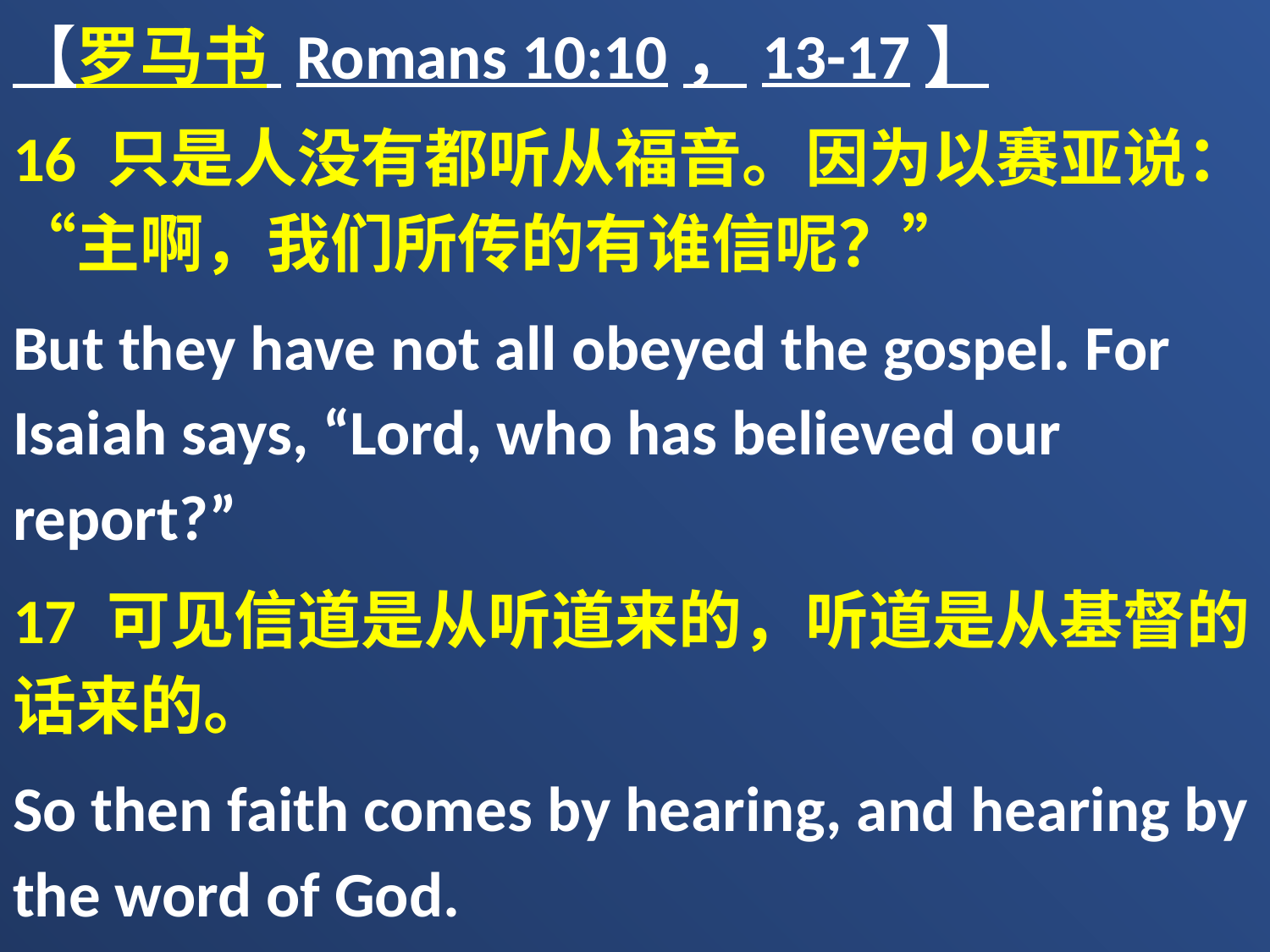

【罗马书 Romans 10:10，13-17】
16 只是人没有都听从福音。因为以赛亚说：“主啊，我们所传的有谁信呢？”
But they have not all obeyed the gospel. For Isaiah says, “Lord, who has believed our report?”
17 可见信道是从听道来的，听道是从基督的话来的。
So then faith comes by hearing, and hearing by the word of God.